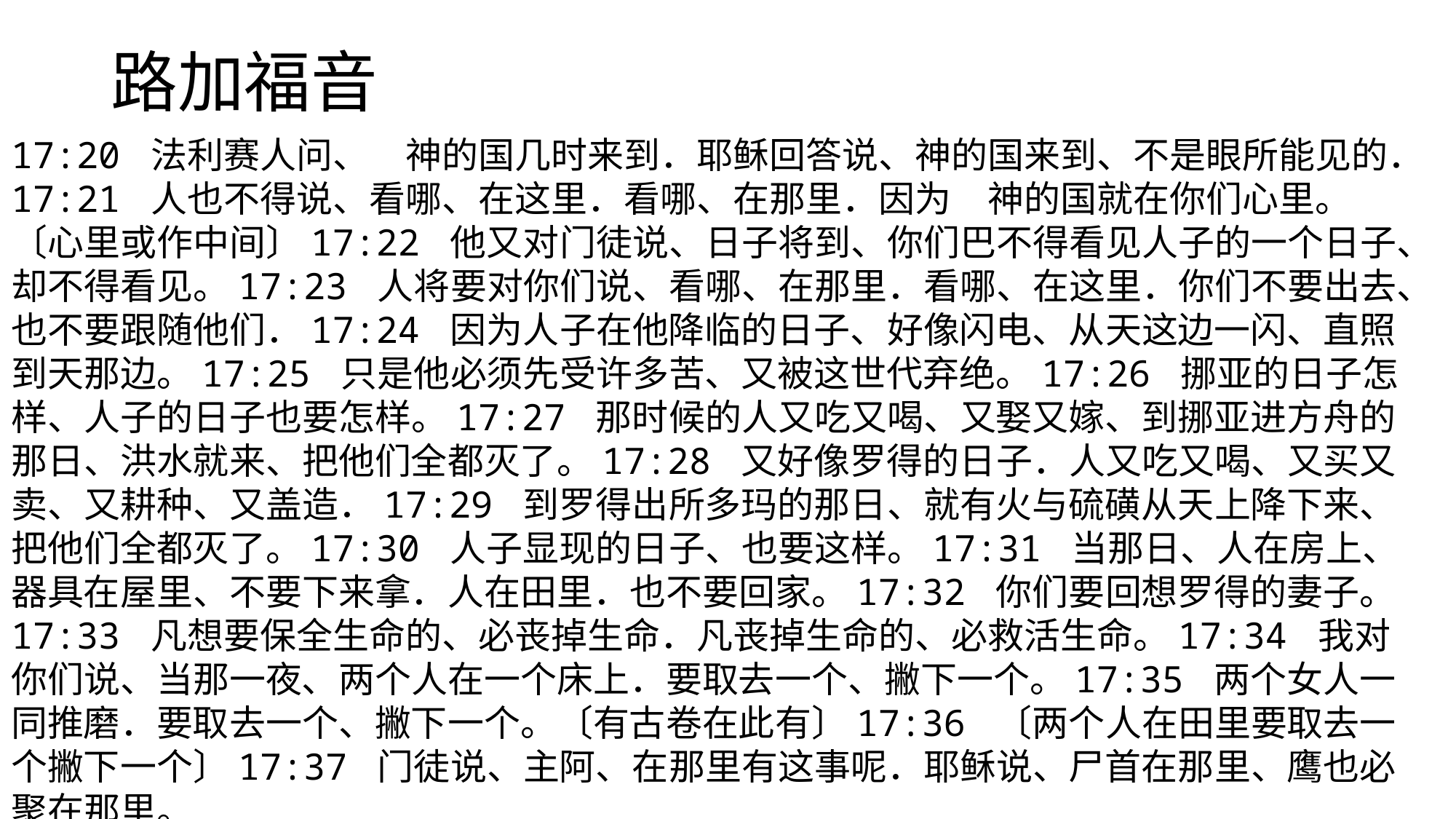

# 路加福音
17:20 法利赛人问、　神的国几时来到．耶稣回答说、神的国来到、不是眼所能见的．17:21 人也不得说、看哪、在这里．看哪、在那里．因为　神的国就在你们心里。〔心里或作中间〕17:22 他又对门徒说、日子将到、你们巴不得看见人子的一个日子、却不得看见。17:23 人将要对你们说、看哪、在那里．看哪、在这里．你们不要出去、也不要跟随他们．17:24 因为人子在他降临的日子、好像闪电、从天这边一闪、直照到天那边。17:25 只是他必须先受许多苦、又被这世代弃绝。17:26 挪亚的日子怎样、人子的日子也要怎样。17:27 那时候的人又吃又喝、又娶又嫁、到挪亚进方舟的那日、洪水就来、把他们全都灭了。17:28 又好像罗得的日子．人又吃又喝、又买又卖、又耕种、又盖造．17:29 到罗得出所多玛的那日、就有火与硫磺从天上降下来、把他们全都灭了。17:30 人子显现的日子、也要这样。17:31 当那日、人在房上、器具在屋里、不要下来拿．人在田里．也不要回家。17:32 你们要回想罗得的妻子。17:33 凡想要保全生命的、必丧掉生命．凡丧掉生命的、必救活生命。17:34 我对你们说、当那一夜、两个人在一个床上．要取去一个、撇下一个。17:35 两个女人一同推磨．要取去一个、撇下一个。〔有古卷在此有〕17:36 〔两个人在田里要取去一个撇下一个〕17:37 门徒说、主阿、在那里有这事呢．耶稣说、尸首在那里、鹰也必聚在那里。